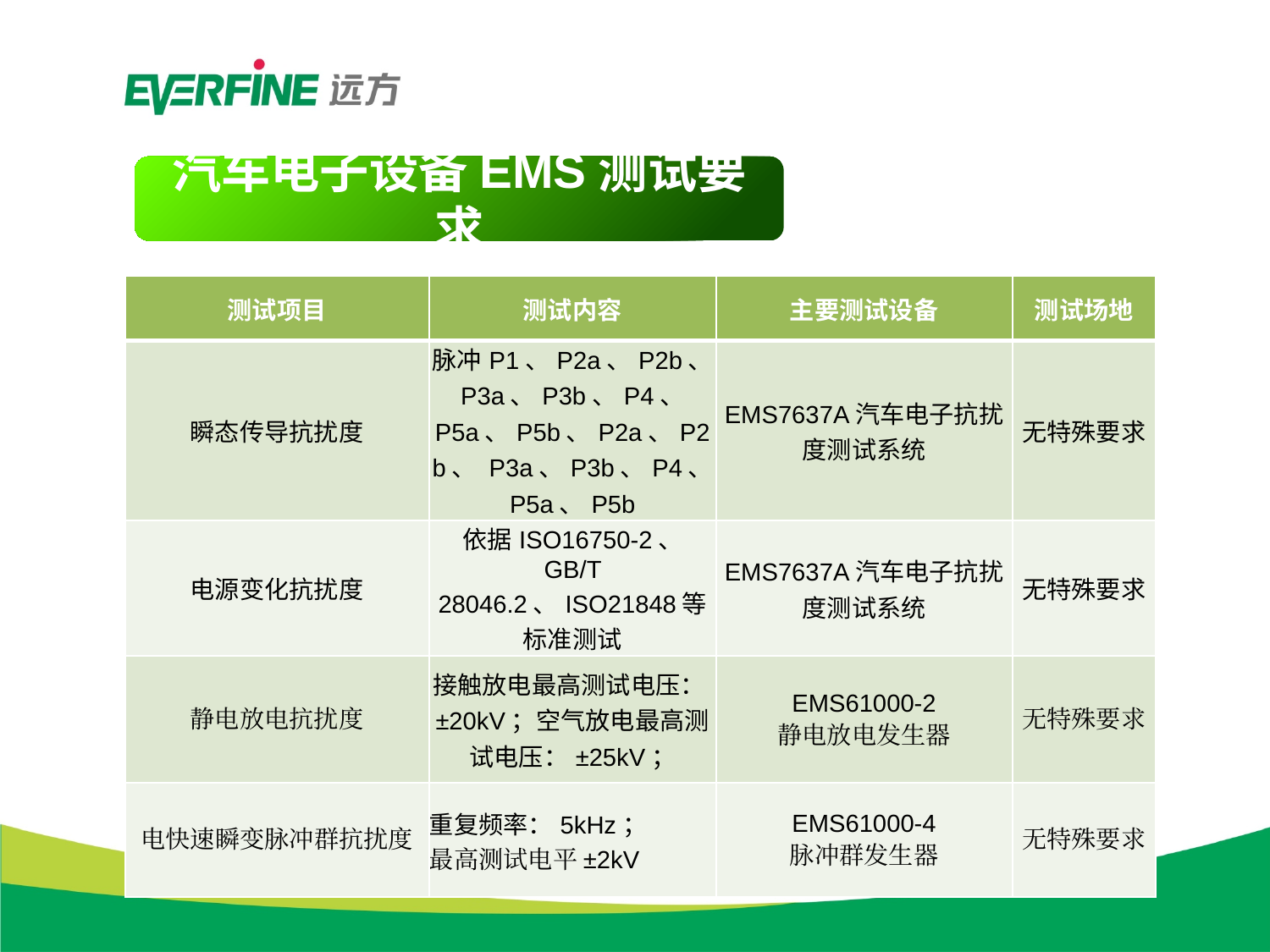

汽车电子设备EMS测试要求

| 测试项目 | 测试内容 | 主要测试设备 | 测试场地 |
| --- | --- | --- | --- |
| 瞬态传导抗扰度 | 脉冲P1、P2a、P2b、 P3a、P3b、P4、 P5a、P5b、P2a、P2b、 P3a、P3b、P4、 P5a、P5b | EMS7637A汽车电子抗扰度测试系统 | 无特殊要求 |
| 电源变化抗扰度 | 依据ISO16750-2、 GB/T 28046.2、ISO21848等标准测试 | EMS7637A汽车电子抗扰度测试系统 | 无特殊要求 |
| 静电放电抗扰度 | 接触放电最高测试电压：±20kV；空气放电最高测试电压：±25kV； | EMS61000-2 静电放电发生器 | 无特殊要求 |
| 电快速瞬变脉冲群抗扰度 | 重复频率：5kHz； 最高测试电平±2kV | EMS61000-4 脉冲群发生器 | 无特殊要求 |
20